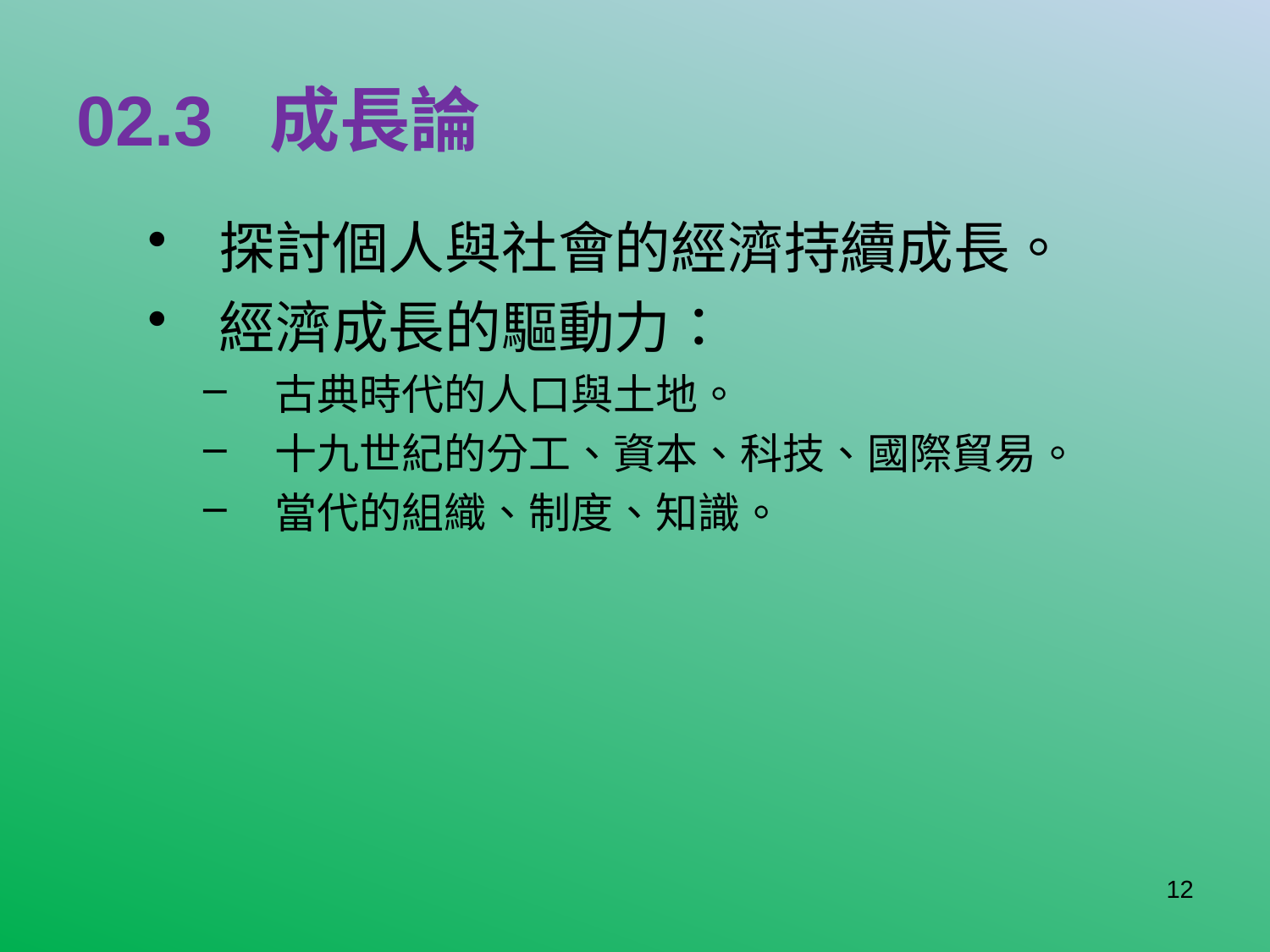

# 02.3  成長論
探討個人與社會的經濟持續成長。
經濟成長的驅動力：
古典時代的人口與土地。
十九世紀的分工、資本、科技、國際貿易。
當代的組織、制度、知識。
12